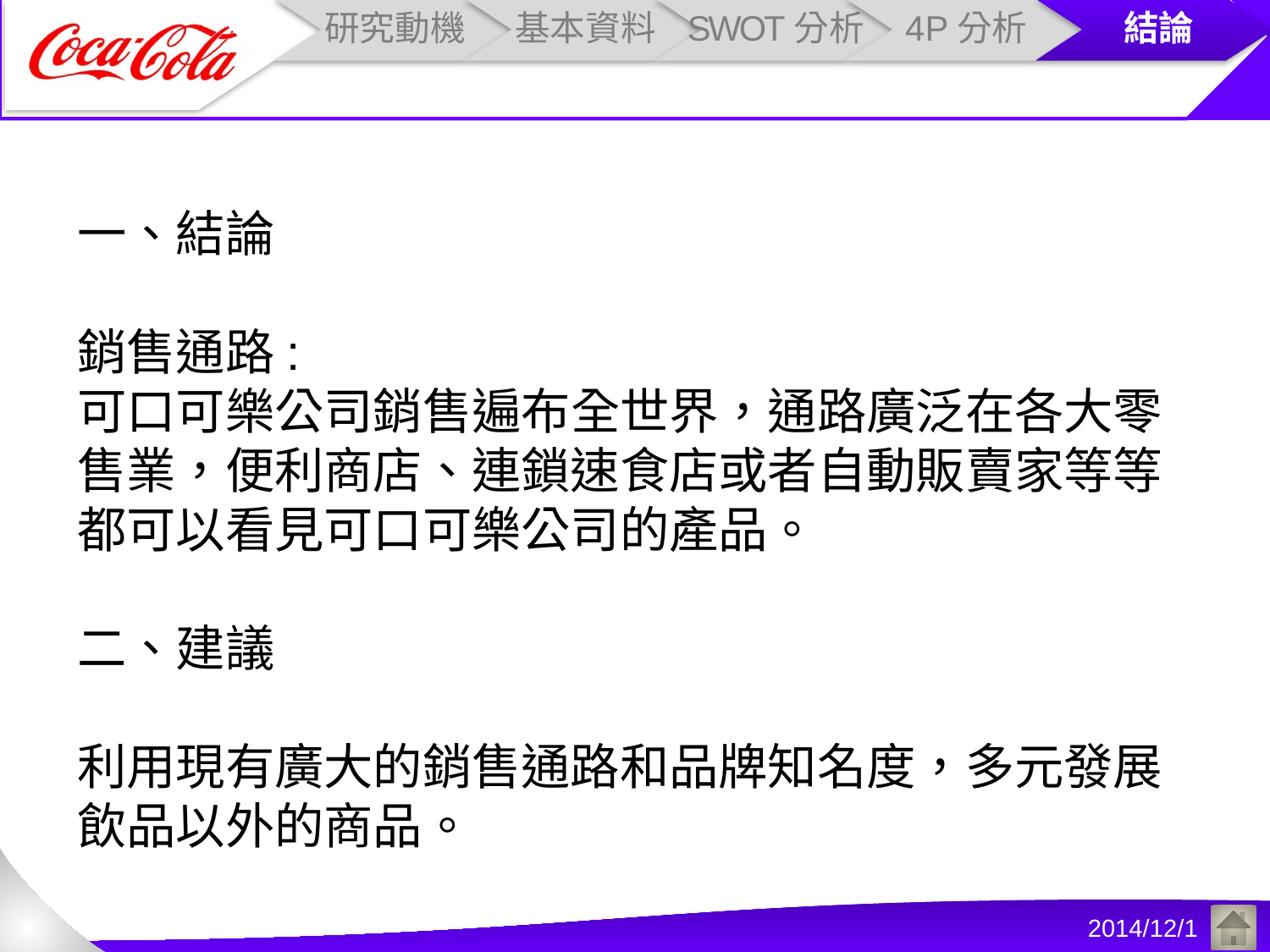

一、結論

銷售通路:
可口可樂公司銷售遍布全世界，通路廣泛在各大零售業，便利商店、連鎖速食店或者自動販賣家等等都可以看見可口可樂公司的產品。

二、建議

利用現有廣大的銷售通路和品牌知名度，多元發展飲品以外的商品。